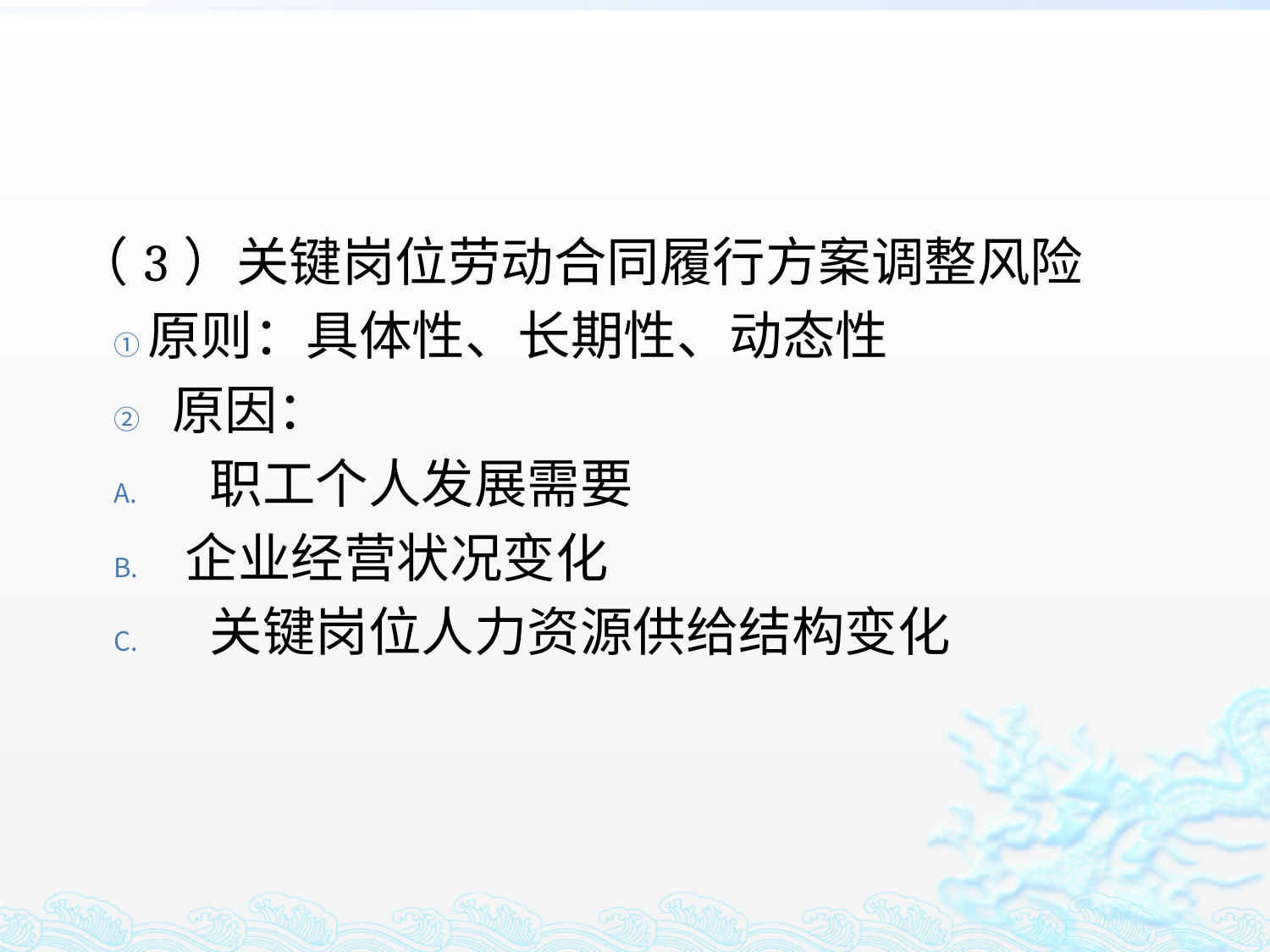

#
（3）关键岗位劳动合同履行方案调整风险
原则：具体性、长期性、动态性
 原因：
 职工个人发展需要
企业经营状况变化
 关键岗位人力资源供给结构变化